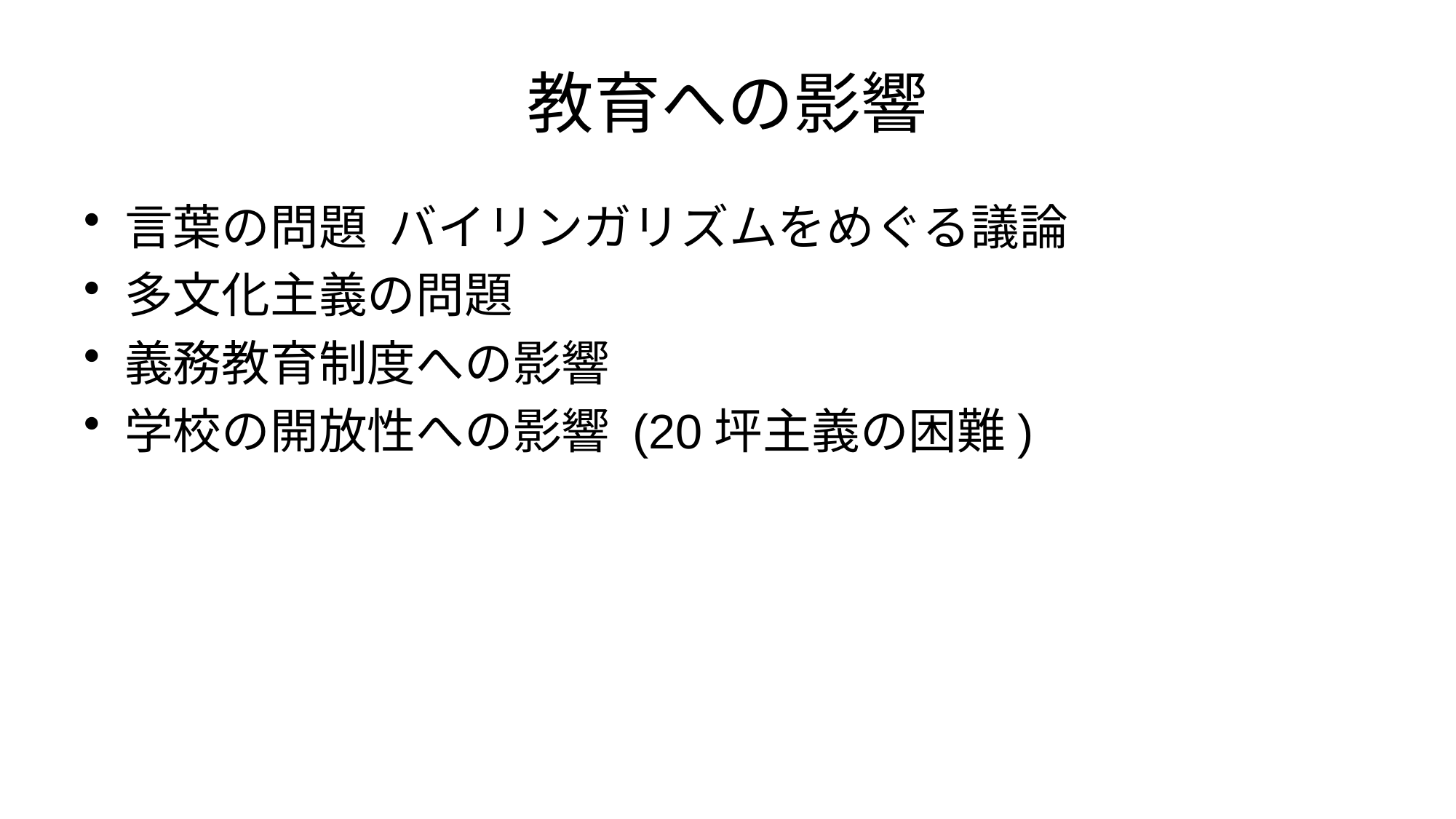

# 教育への影響
言葉の問題  バイリンガリズムをめぐる議論
多文化主義の問題
義務教育制度への影響
学校の開放性への影響 (20坪主義の困難)